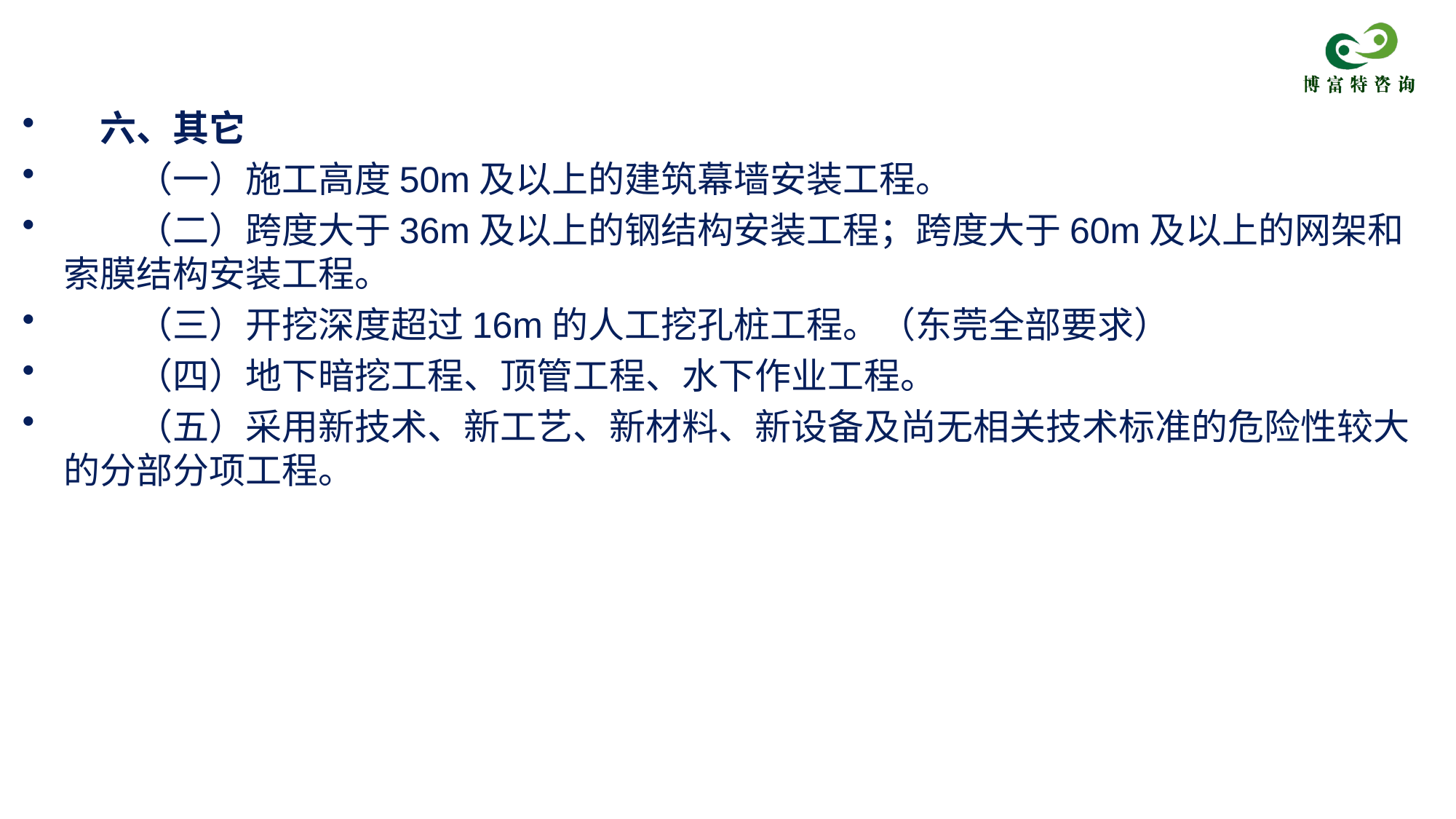

六、其它
　　（一）施工高度50m及以上的建筑幕墙安装工程。
　　（二）跨度大于36m及以上的钢结构安装工程；跨度大于60m及以上的网架和索膜结构安装工程。
　　（三）开挖深度超过16m的人工挖孔桩工程。（东莞全部要求）
　　（四）地下暗挖工程、顶管工程、水下作业工程。
　　（五）采用新技术、新工艺、新材料、新设备及尚无相关技术标准的危险性较大的分部分项工程。

精选PPT
8